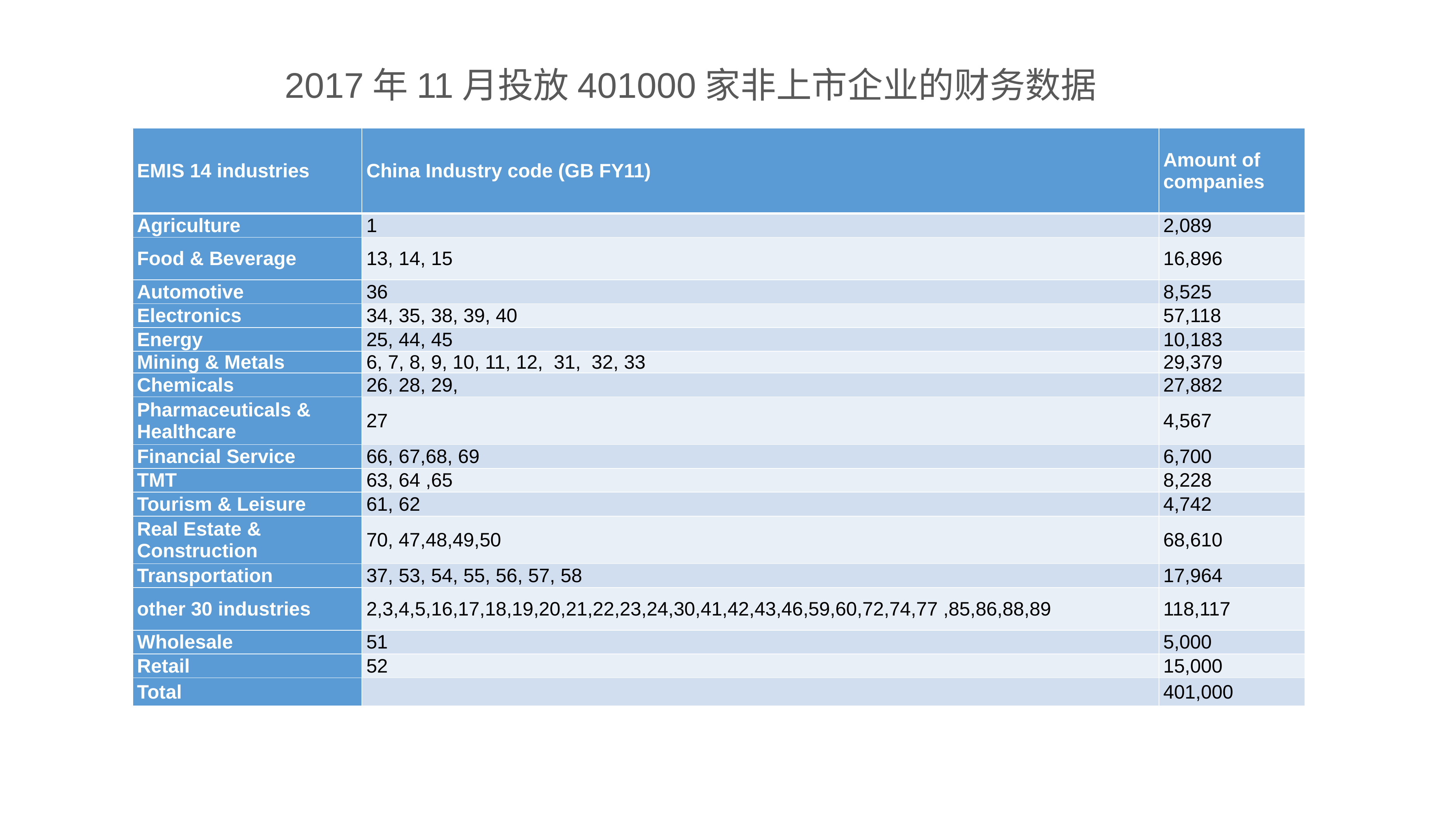

2017年11月投放401000家非上市企业的财务数据
| EMIS 14 industries | China Industry code (GB FY11) | Amount of companies |
| --- | --- | --- |
| Agriculture | 1 | 2,089 |
| Food & Beverage | 13, 14, 15 | 16,896 |
| Automotive | 36 | 8,525 |
| Electronics | 34, 35, 38, 39, 40 | 57,118 |
| Energy | 25, 44, 45 | 10,183 |
| Mining & Metals | 6, 7, 8, 9, 10, 11, 12,  31,  32, 33 | 29,379 |
| Chemicals | 26, 28, 29, | 27,882 |
| Pharmaceuticals & Healthcare | 27 | 4,567 |
| Financial Service | 66, 67,68, 69 | 6,700 |
| TMT | 63, 64 ,65 | 8,228 |
| Tourism & Leisure | 61, 62 | 4,742 |
| Real Estate & Construction | 70, 47,48,49,50 | 68,610 |
| Transportation | 37, 53, 54, 55, 56, 57, 58 | 17,964 |
| other 30 industries | 2,3,4,5,16,17,18,19,20,21,22,23,24,30,41,42,43,46,59,60,72,74,77 ,85,86,88,89 | 118,117 |
| Wholesale | 51 | 5,000 |
| Retail | 52 | 15,000 |
| Total |  | 401,000 |